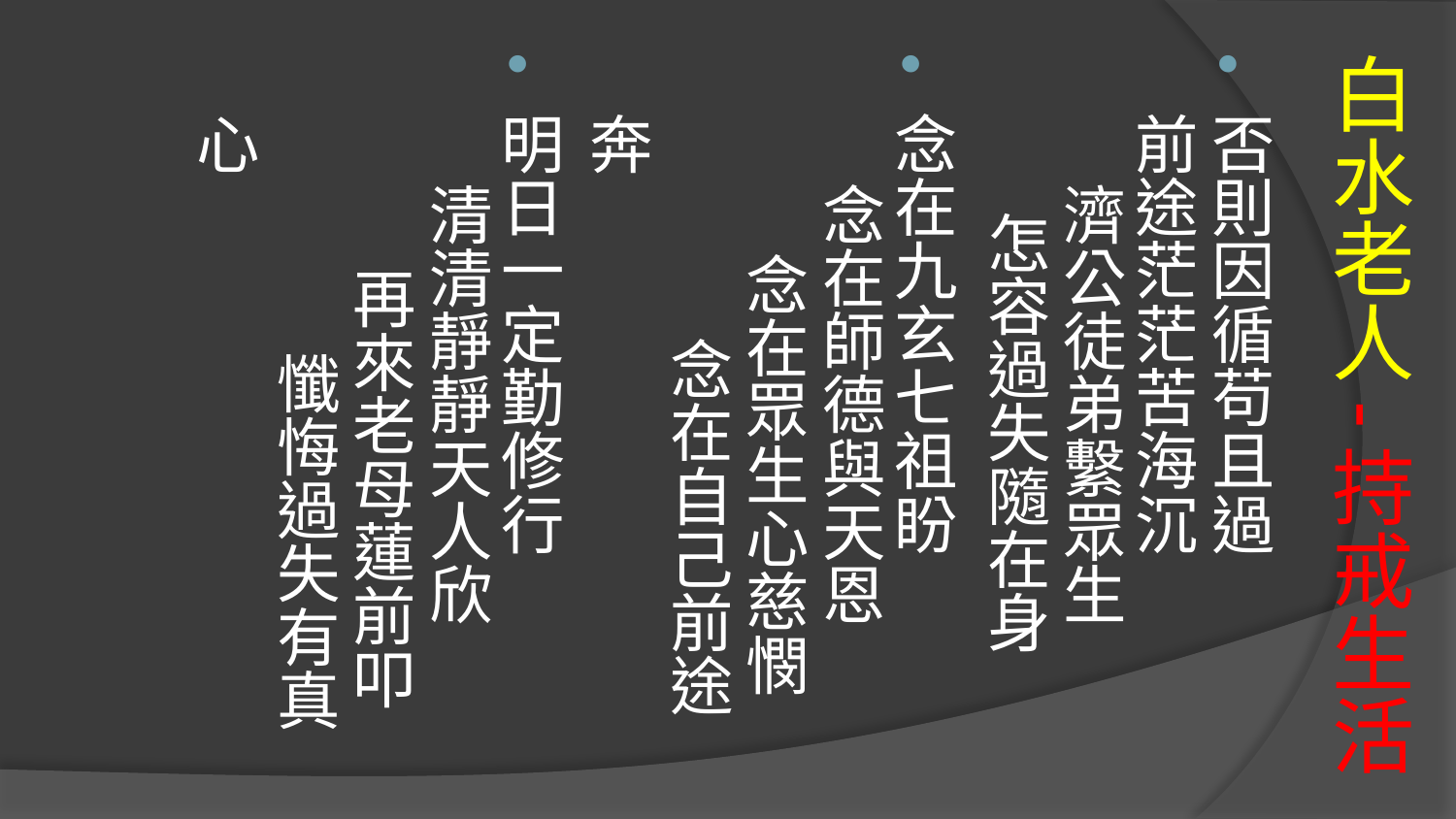

否則因循苟且過               前途茫茫苦海沉                     濟公徒弟繫眾生                  怎容過失隨在身
念在九玄七祖盼                     念在師德與天恩                     念在眾生心慈憫                      念在自己前途奔
明日一定勤修行                     清清靜靜天人欣                      再來老母蓮前叩                      懺悔過失有真心
# 白水老人-持戒生活